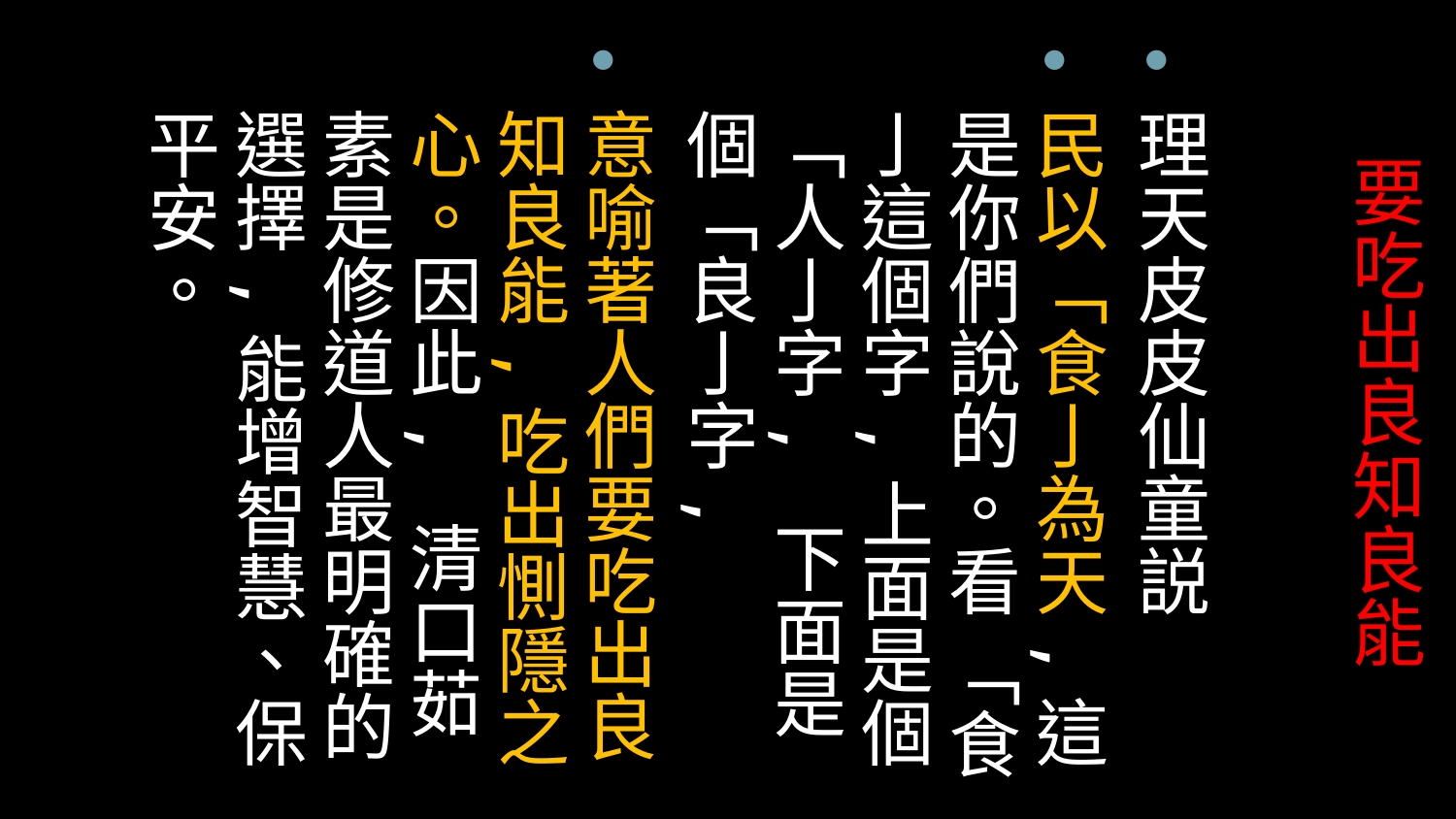

# 要吃出良知良能
理天皮皮仙童説
民以「食亅為天,這是你們說的。看 「食亅這個字,上面是個「人亅字, 下面是個「良亅字,
意喻著人們要吃出良知良能,吃出惻隱之心。因此, 清口茹素是修道人最明確的選擇,能增智慧、保平安。